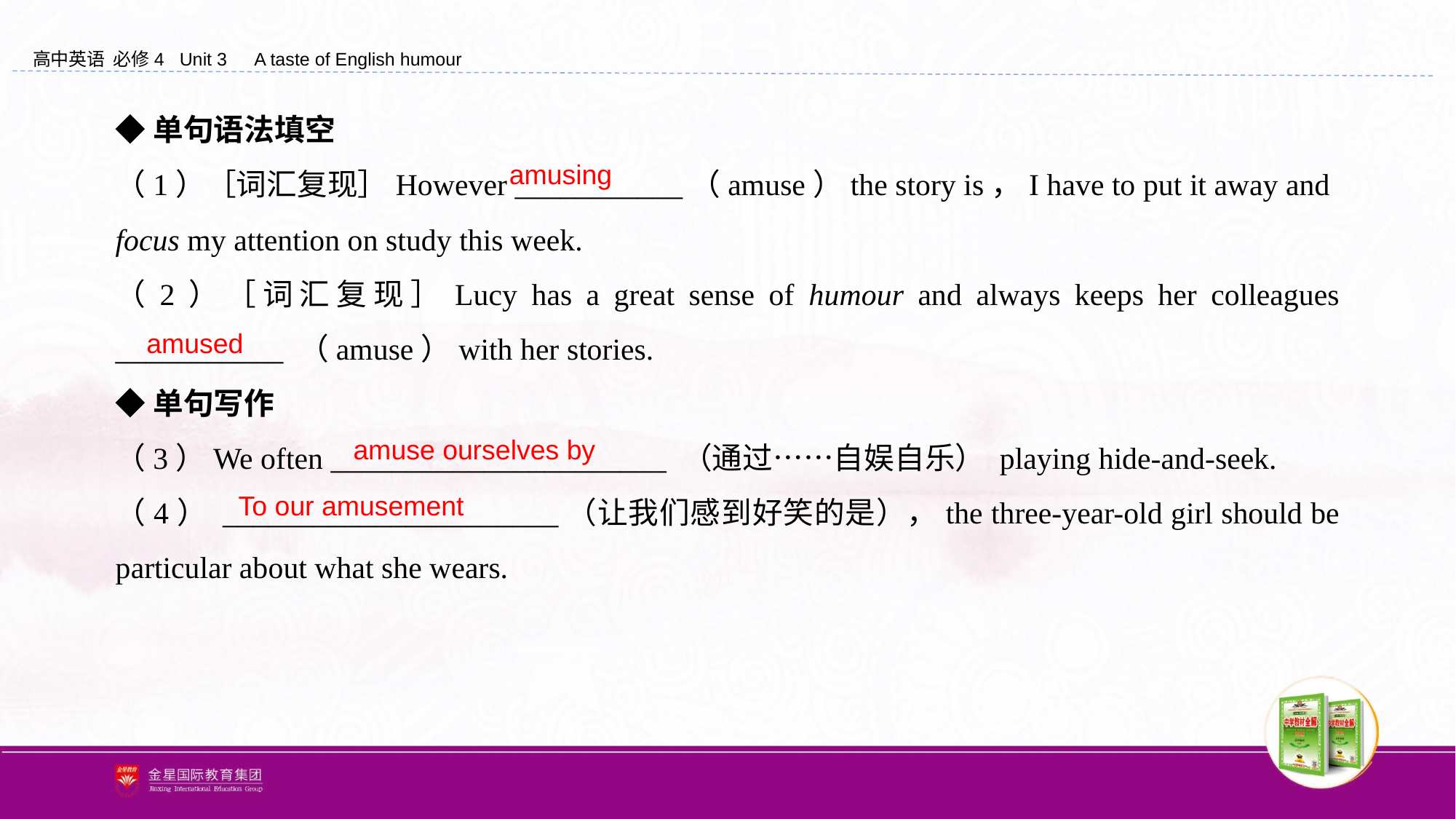

◆单句语法填空
（1）［词汇复现］However ___________（amuse）the story is，I have to put it away and focus my attention on study this week.
（2）［词汇复现］Lucy has a great sense of humour and always keeps her colleagues ___________ （amuse）with her stories.
◆单句写作
（3）We often ______________________ （通过……自娱自乐） playing hide-and-seek.
（4） ______________________（让我们感到好笑的是），the three-year-old girl should be particular about what she wears.
amusing
amused
amuse ourselves by
To our amusement